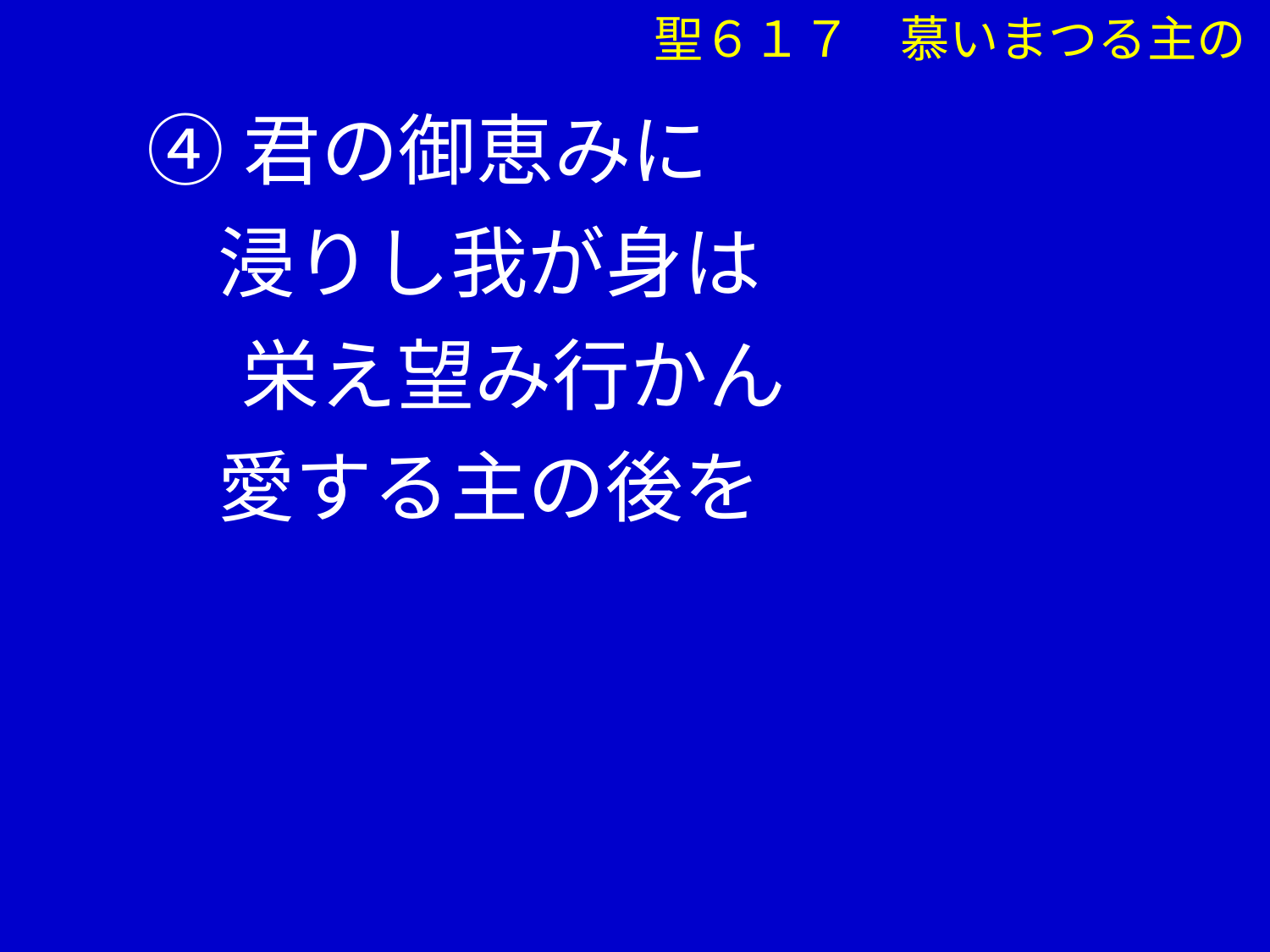

④君の御恵みに
   浸りし我が身は
　 栄え望み行かん
   愛する主の後を
聖６１７　慕いまつる主の